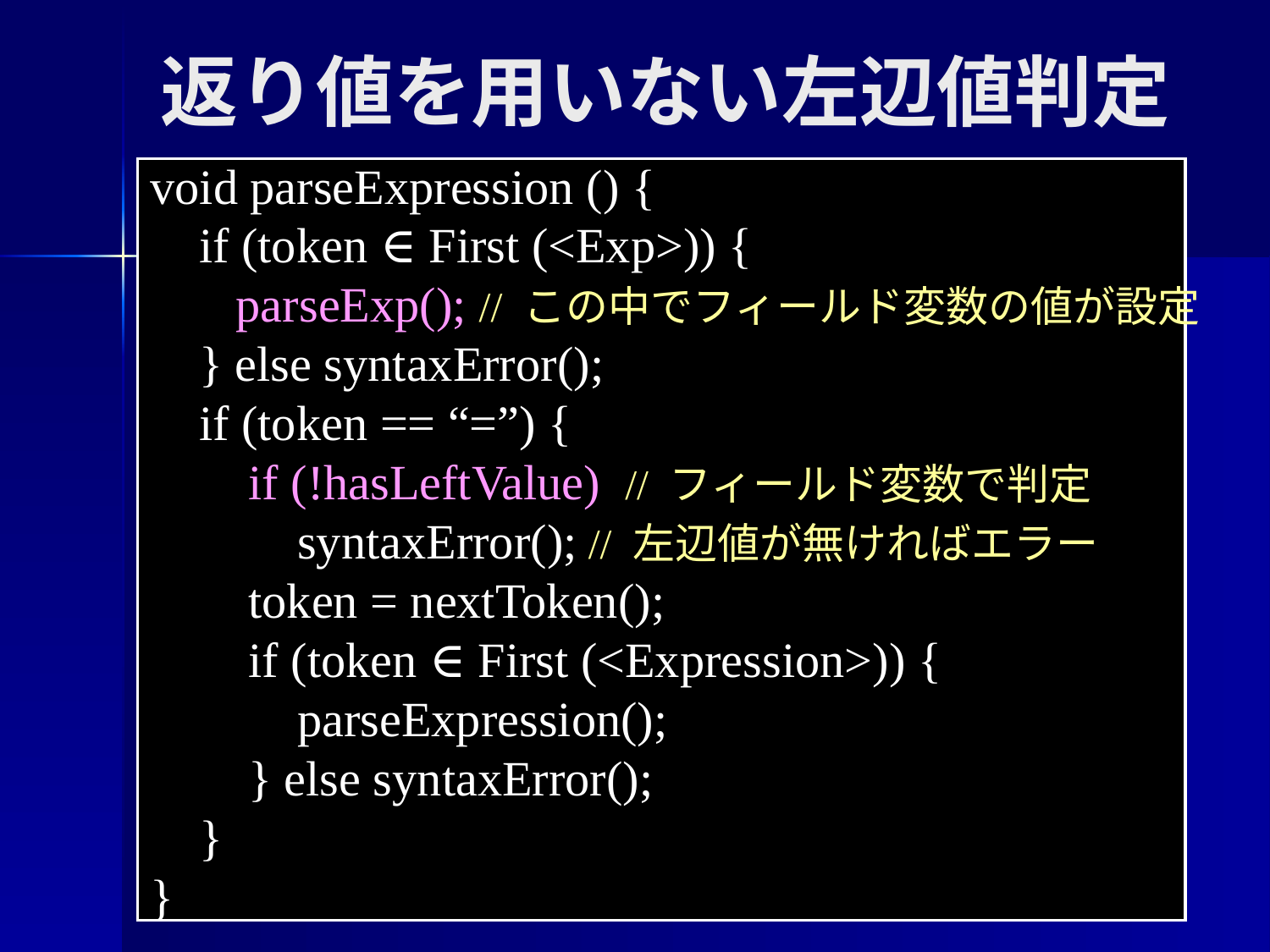

返り値を用いない左辺値判定
void parseExpression () {
    if (token ∈ First (<Exp>)) {
       parseExp(); // この中でフィールド変数の値が設定
    } else syntaxError();
    if (token == “=”) {
        if (!hasLeftValue)  // フィールド変数で判定
            syntaxError(); // 左辺値が無ければエラー
        token = nextToken();
        if (token ∈ First (<Expression>)) {
            parseExpression();
        } else syntaxError();
    }
}